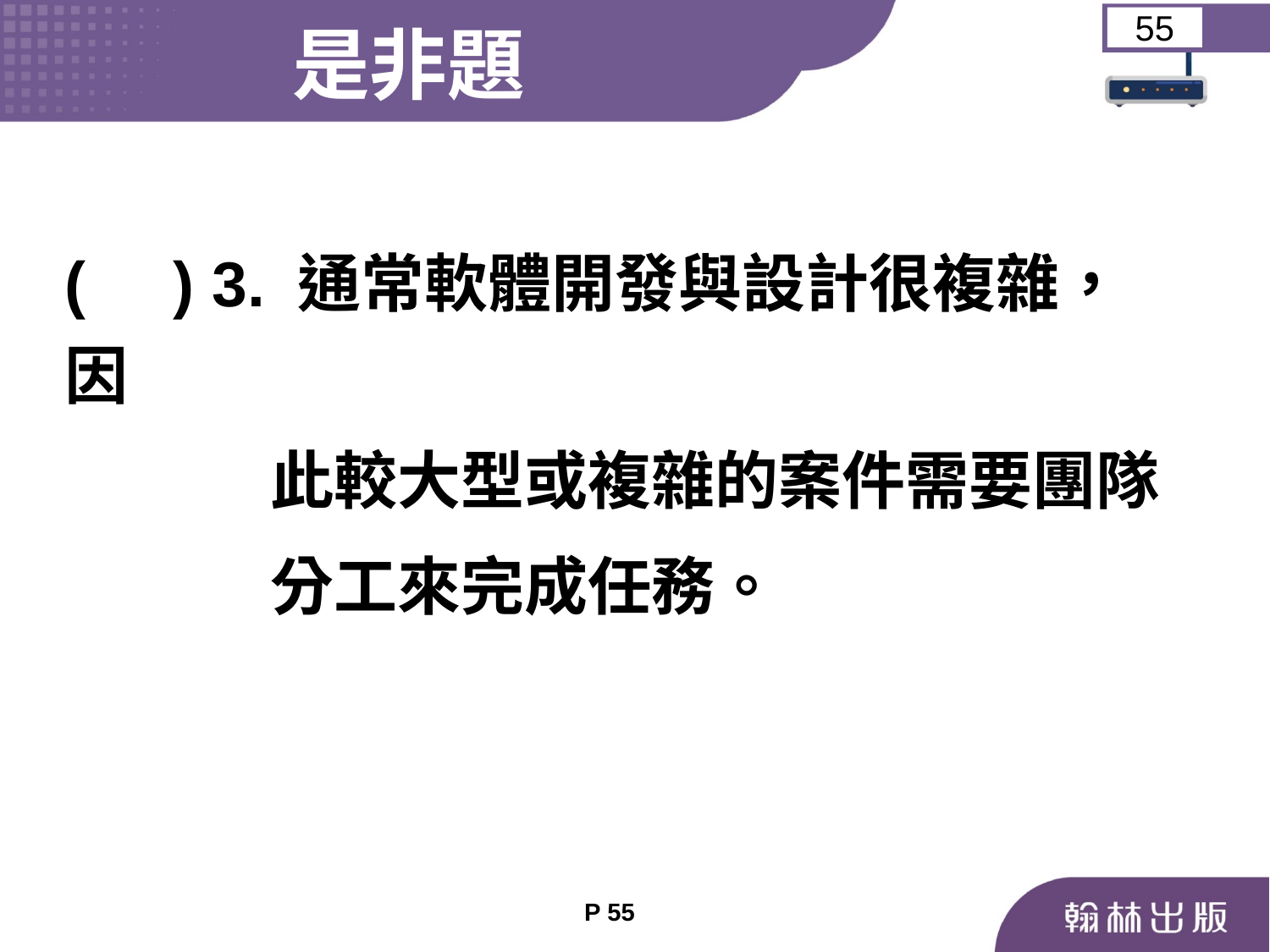

是非題

55
	(     ) 3. 通常軟體開發與設計很複雜，因
               此較大型或複雜的案件需要團隊
               分工來完成任務。
P 55